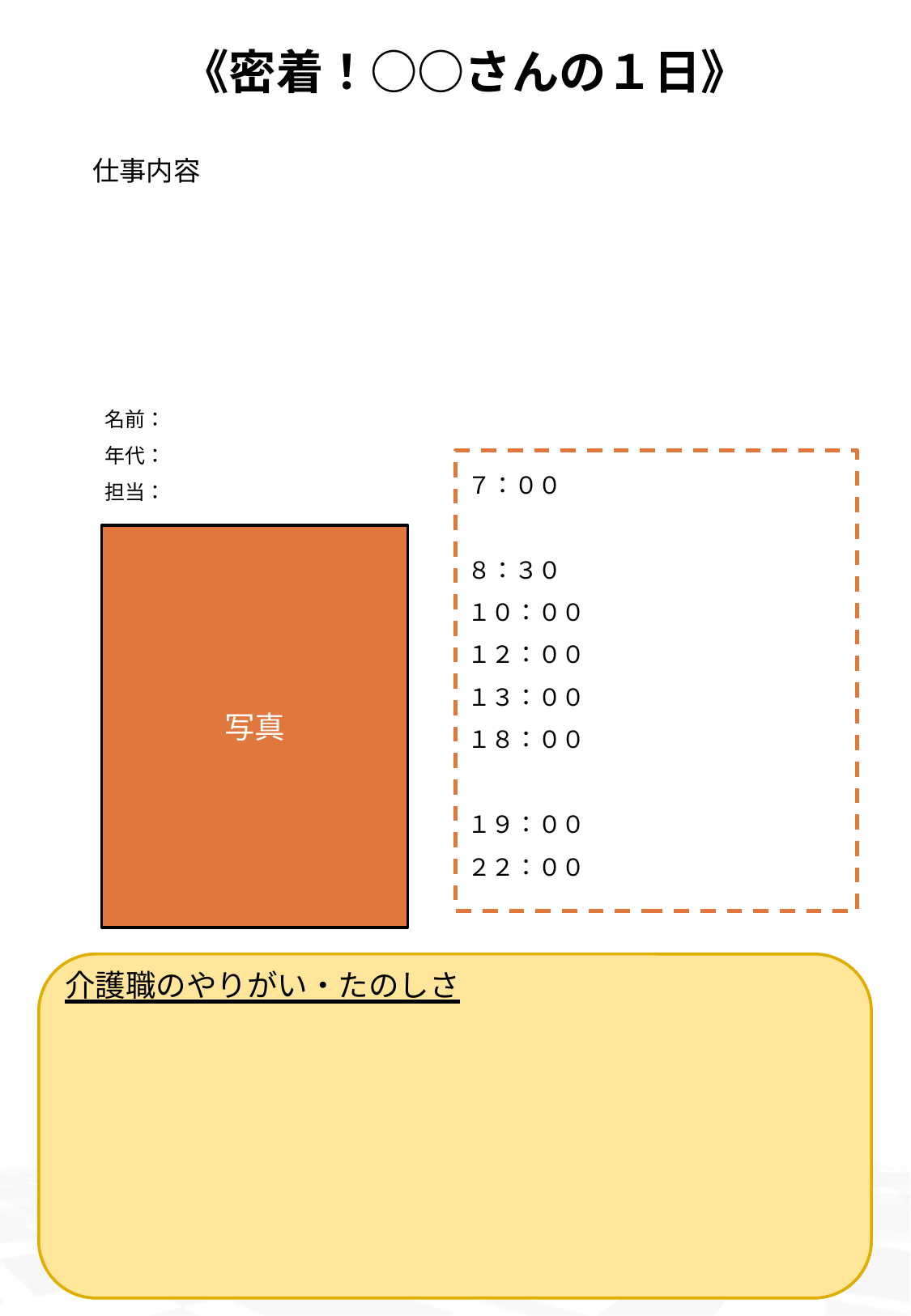

○○さん部分に名前を入れてください。
またその方の仕事内容について記載してください。
名前について、本名が難しい場合は、「Ａさん」と記載したり、ニックネーム等で記載いただくことも可能です。写真についても、掲載が難しいようであれば別の写真を代用していただいてかまいません。
スケジュールについて、任意の時間に変更してください。
また、スケジュールを１週間にしていただくことも可能です。その場合は、タイトルの「１日」を「１週間」に修正してください。
また、必要に応じて下記を使用してください。
《密着！○○さんの１日》
　仕事内容
　名前：
　年代：
　担当：
７：００

８：３０
１０：００
１２：００
１３：００
１８：００

１９：００
２２：００

写真
月曜日

火曜日

水曜日

木曜日

金曜日

土曜日

日曜日

介護職のやりがい・たのしさ

介護職のやりがい・たのしさについて記載してください。